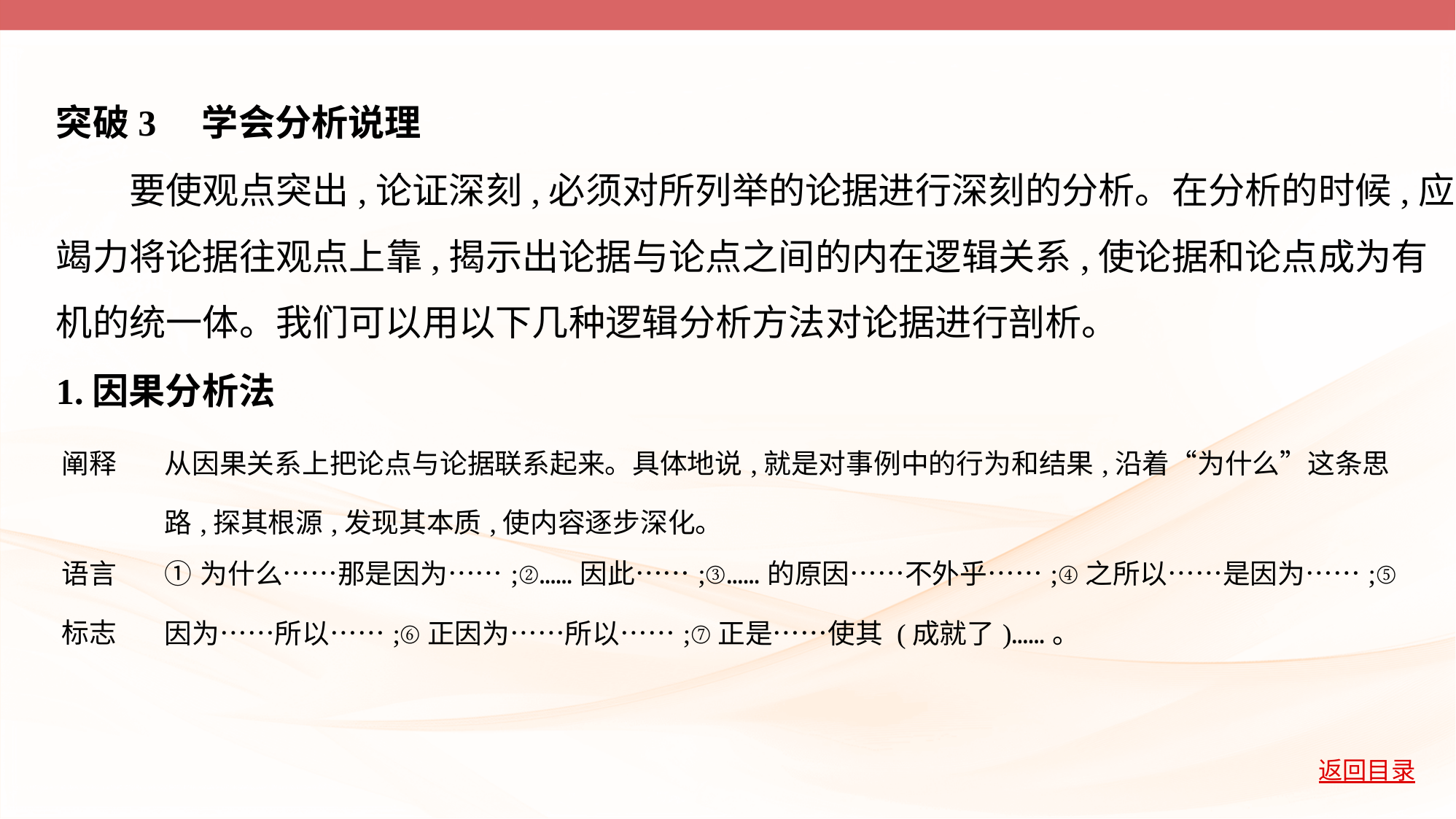

突破3　学会分析说理
　　要使观点突出,论证深刻,必须对所列举的论据进行深刻的分析。在分析的时候,应
竭力将论据往观点上靠,揭示出论据与论点之间的内在逻辑关系,使论据和论点成为有
机的统一体。我们可以用以下几种逻辑分析方法对论据进行剖析。
1.因果分析法
| 阐释 | 从因果关系上把论点与论据联系起来。具体地说,就是对事例中的行为和结果,沿着“为什么”这条思路,探其根源,发现其本质,使内容逐步深化。 |
| --- | --- |
| 语言 标志 | ①为什么……那是因为……;②……因此……;③……的原因……不外乎……;④之所以……是因为……;⑤因为……所以……;⑥正因为……所以……;⑦正是……使其 (成就了)……。 |